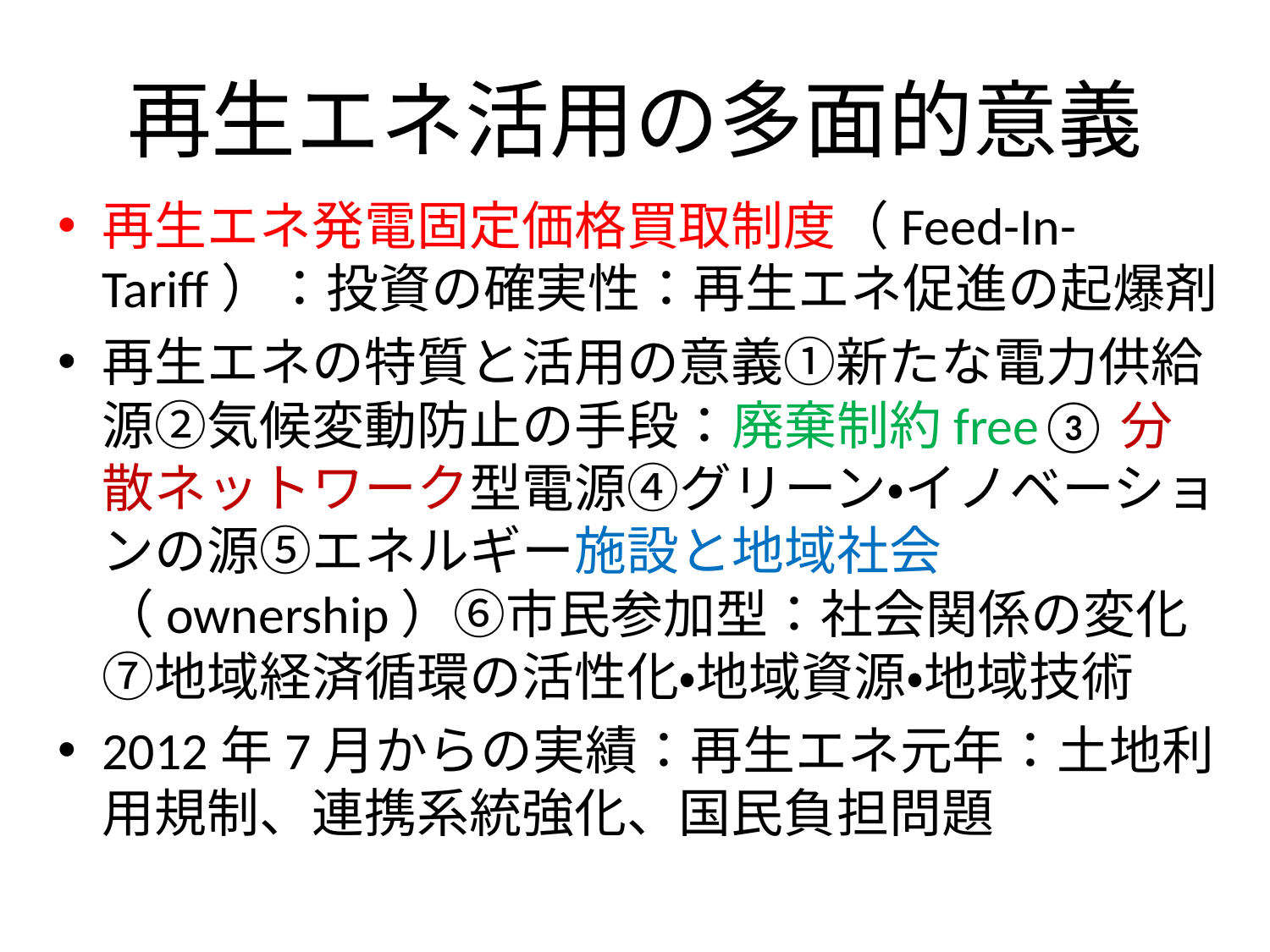

# 再生エネ活用の多面的意義
再生エネ発電固定価格買取制度（Feed-In-Tariff）：投資の確実性：再生エネ促進の起爆剤
再生エネの特質と活用の意義①新たな電力供給源②気候変動防止の手段：廃棄制約free③分散ネットワーク型電源④グリーン・イノベーションの源⑤エネルギー施設と地域社会（ownership）⑥市民参加型：社会関係の変化⑦地域経済循環の活性化・地域資源・地域技術
2012年7月からの実績：再生エネ元年：土地利用規制、連携系統強化、国民負担問題